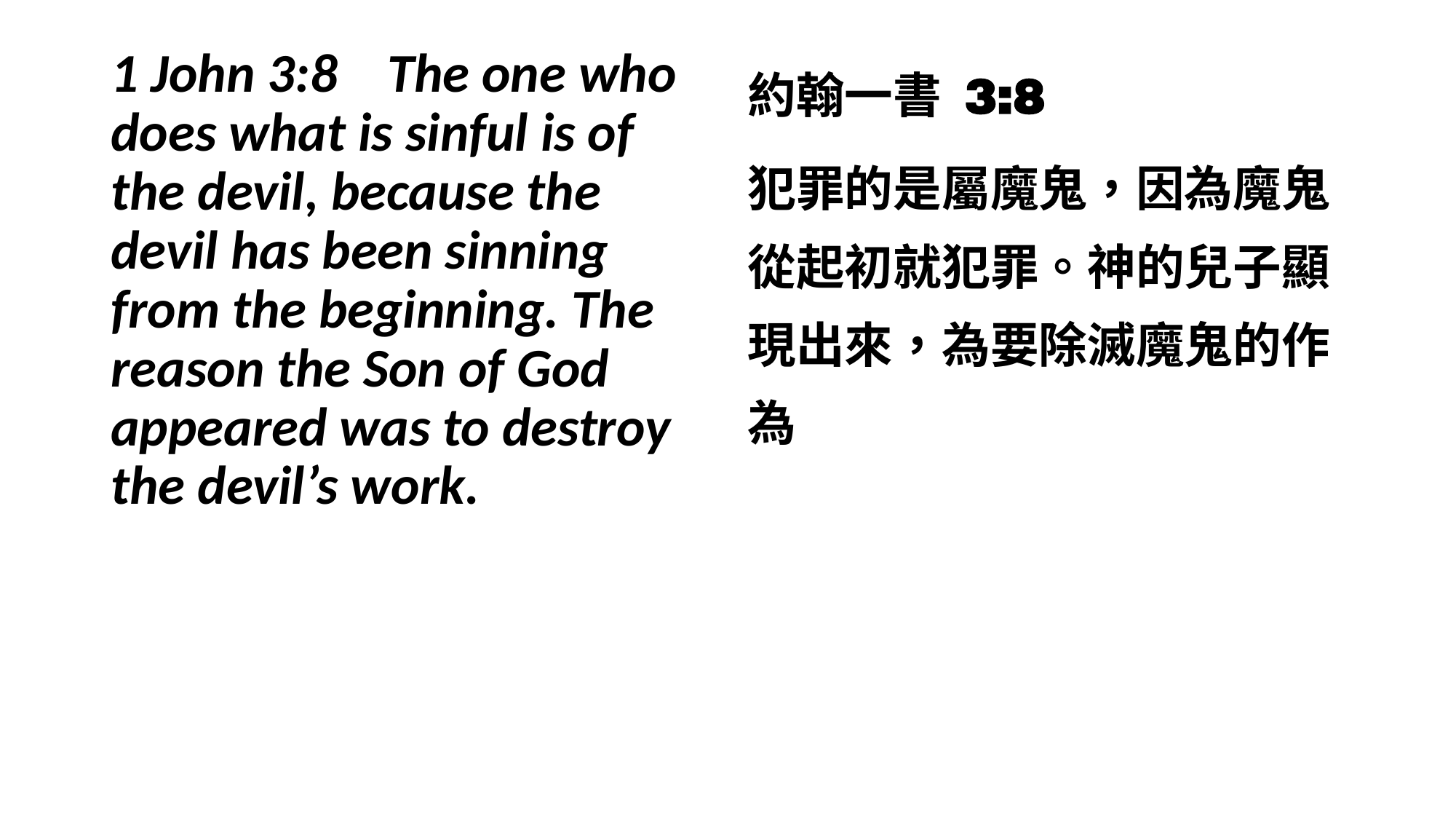

1 John 3:8    The one who does what is sinful is of the devil, because the devil has been sinning from the beginning. The reason the Son of God appeared was to destroy the devil’s work.

約翰一書 3:8
犯罪的是屬魔鬼，因為魔鬼從起初就犯罪。神的兒子顯現出來，為要除滅魔鬼的作為